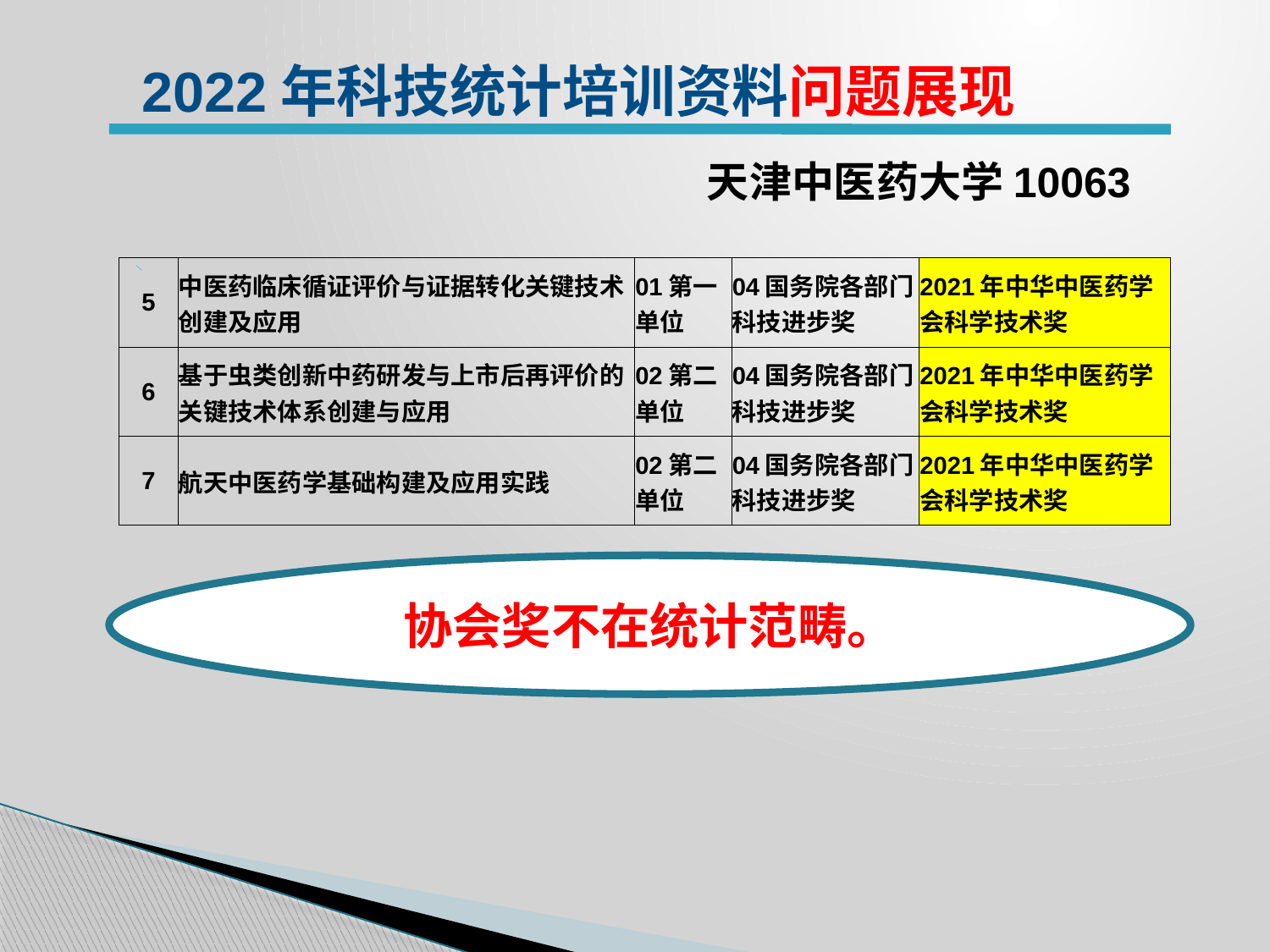

2022年科技统计培训资料问题展现
 天津中医药大学10063
| 5 | 中医药临床循证评价与证据转化关键技术创建及应用 | 01第一单位 | 04国务院各部门科技进步奖 | 2021年中华中医药学会科学技术奖 |
| --- | --- | --- | --- | --- |
| 6 | 基于虫类创新中药研发与上市后再评价的关键技术体系创建与应用 | 02第二单位 | 04国务院各部门科技进步奖 | 2021年中华中医药学会科学技术奖 |
| 7 | 航天中医药学基础构建及应用实践 | 02第二单位 | 04国务院各部门科技进步奖 | 2021年中华中医药学会科学技术奖 |
协会奖不在统计范畴。